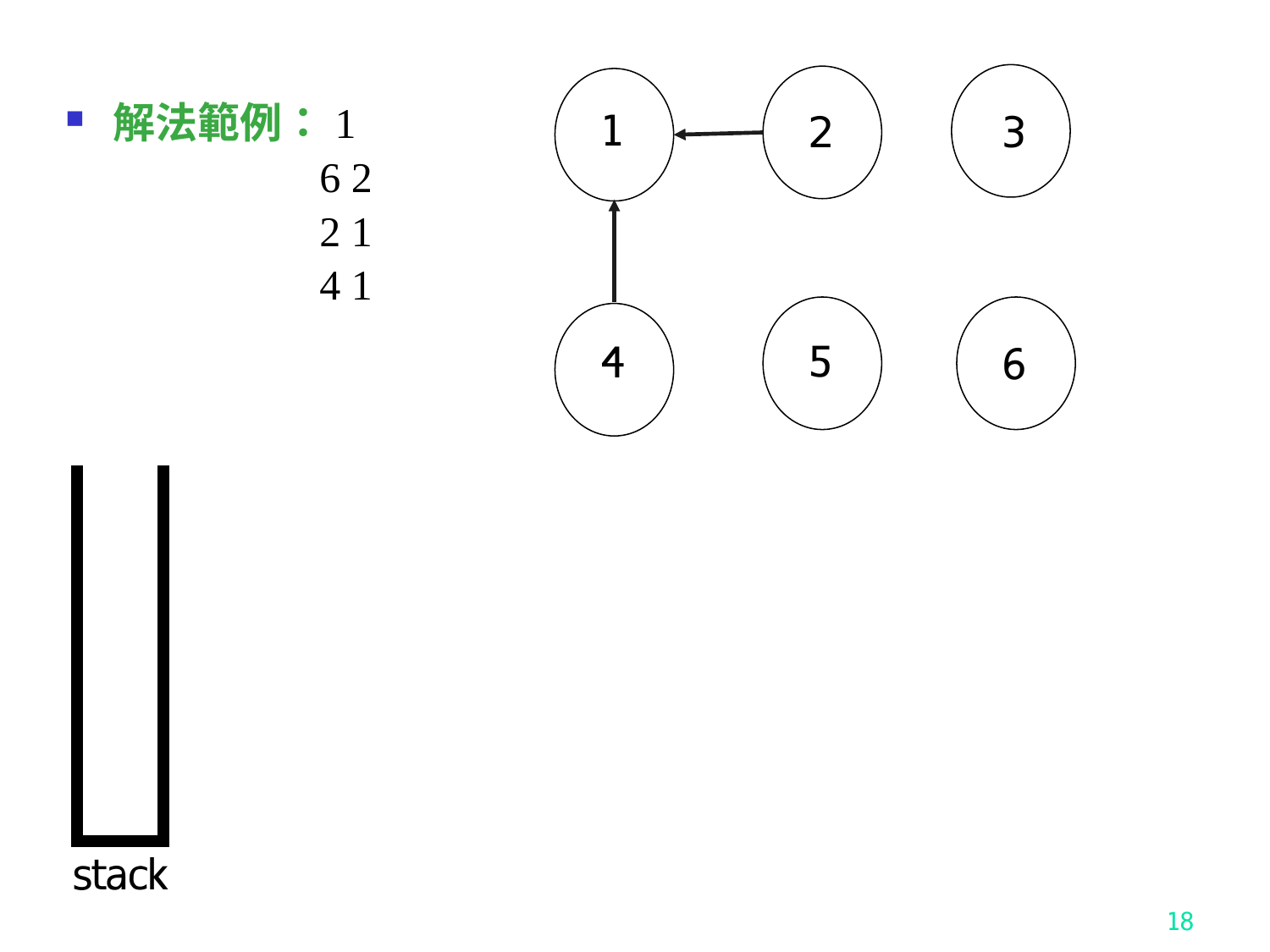

1
2
3

5
4
6
解法範例：1
     		6 2
		2 1
		4 1

stack
18